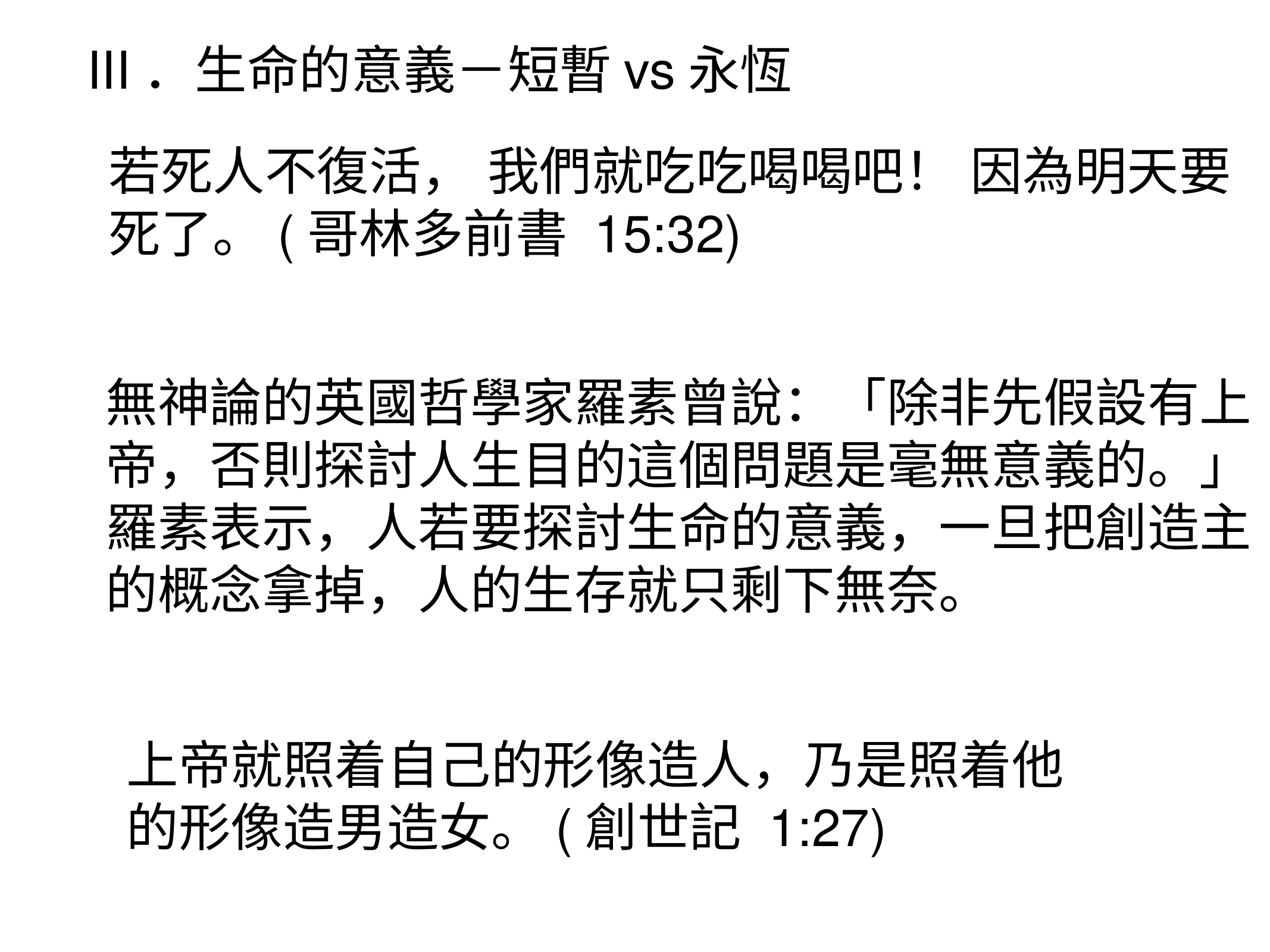

III．生命的意義－短暫vs永恆
若死人不復活， 我們就吃吃喝喝吧！ 因為明天要死了。(哥林多前書 15:32)
無神論的英國哲學家羅素曾說：「除非先假設有上帝，否則探討人生目的這個問題是毫無意義的。」羅素表示，人若要探討生命的意義，一旦把創造主的概念拿掉，人的生存就只剩下無奈。
上帝就照着自己的形像造人，乃是照着他的形像造男造女。(創世記 1:27)